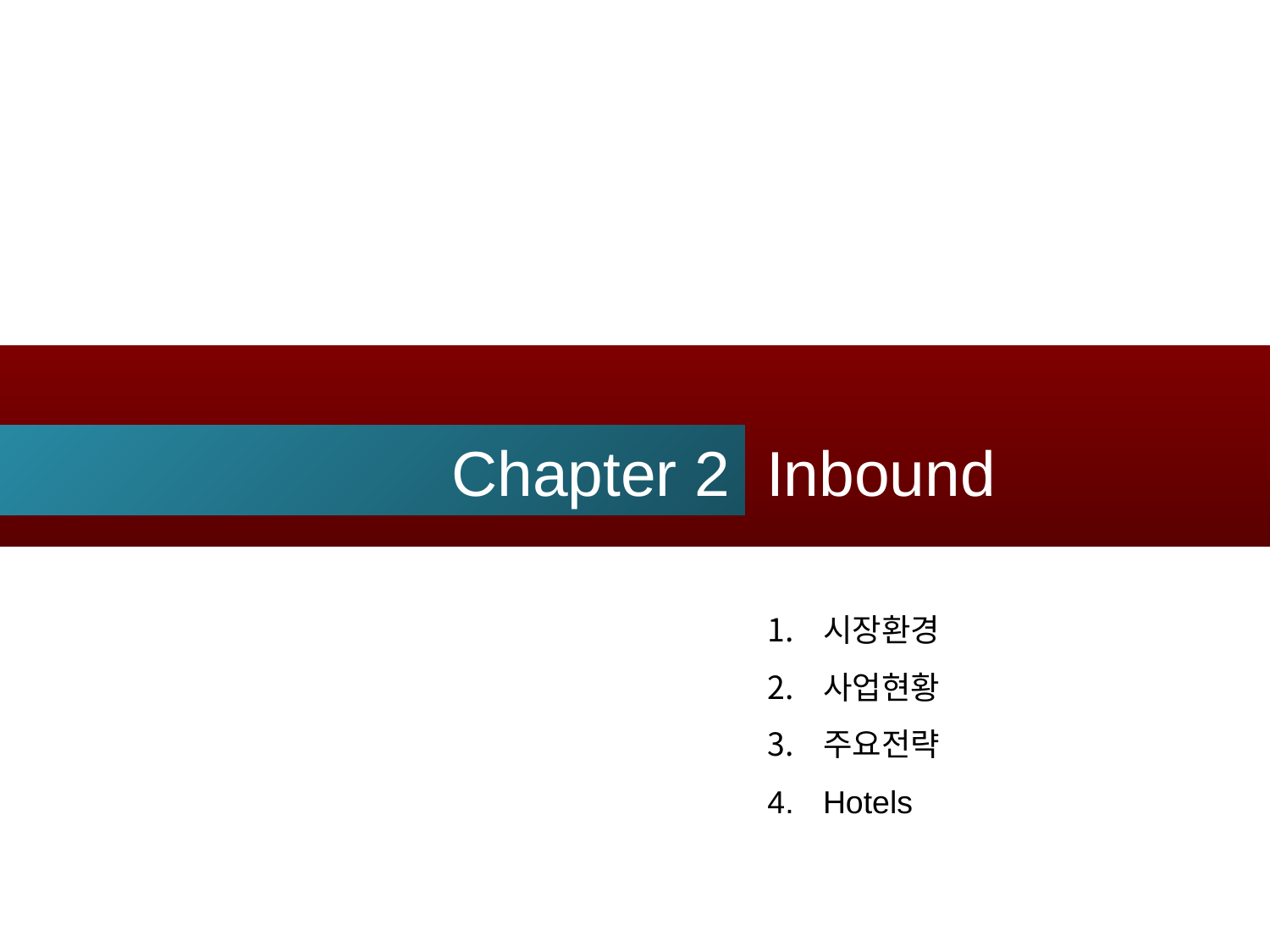

Chapter 2
Inbound
시장환경
사업현황
주요전략
Hotels